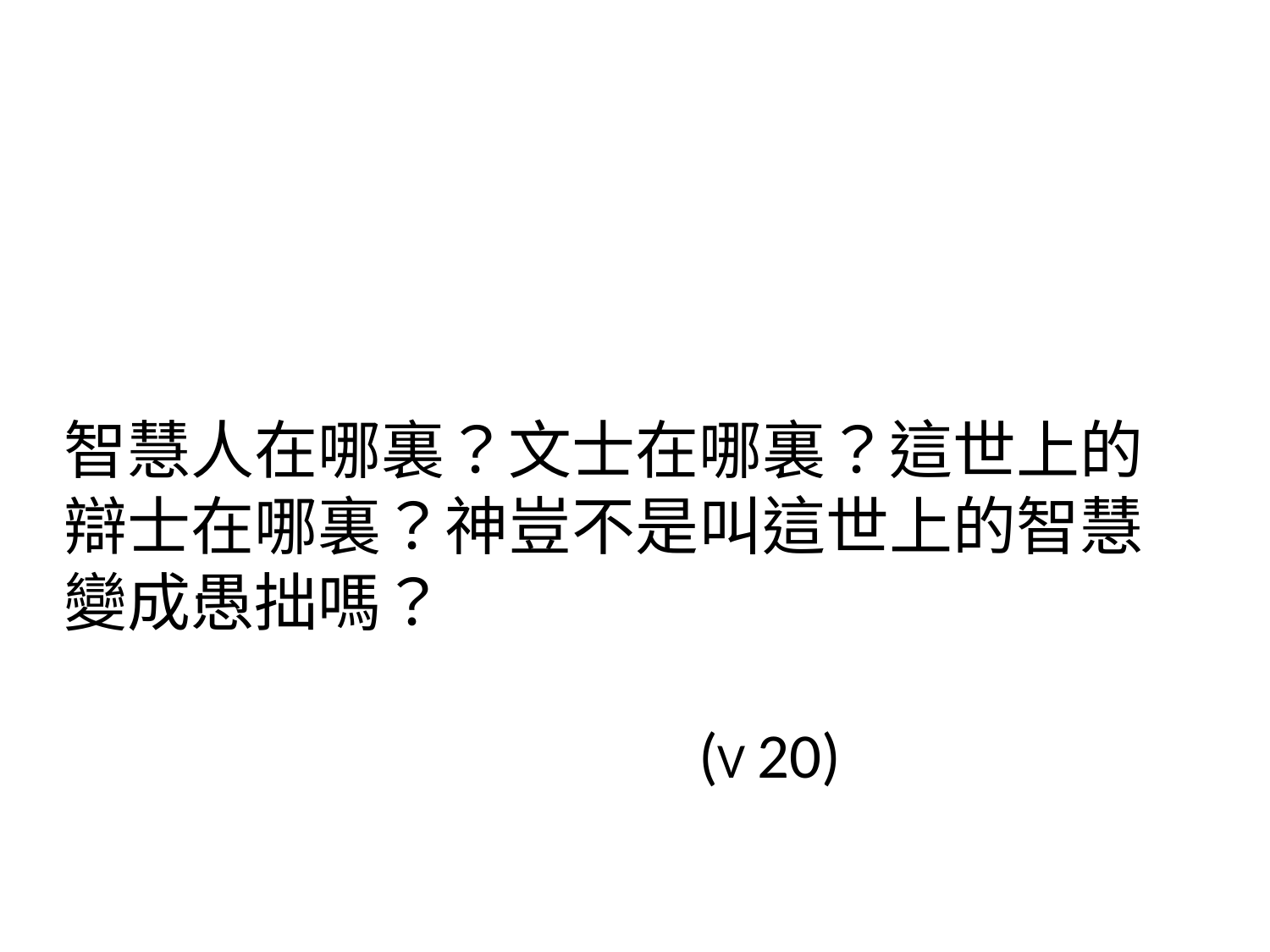

智慧人在哪裏？文士在哪裏？這世上的辯士在哪裏？神豈不是叫這世上的智慧變成愚拙嗎？
													(V 20)